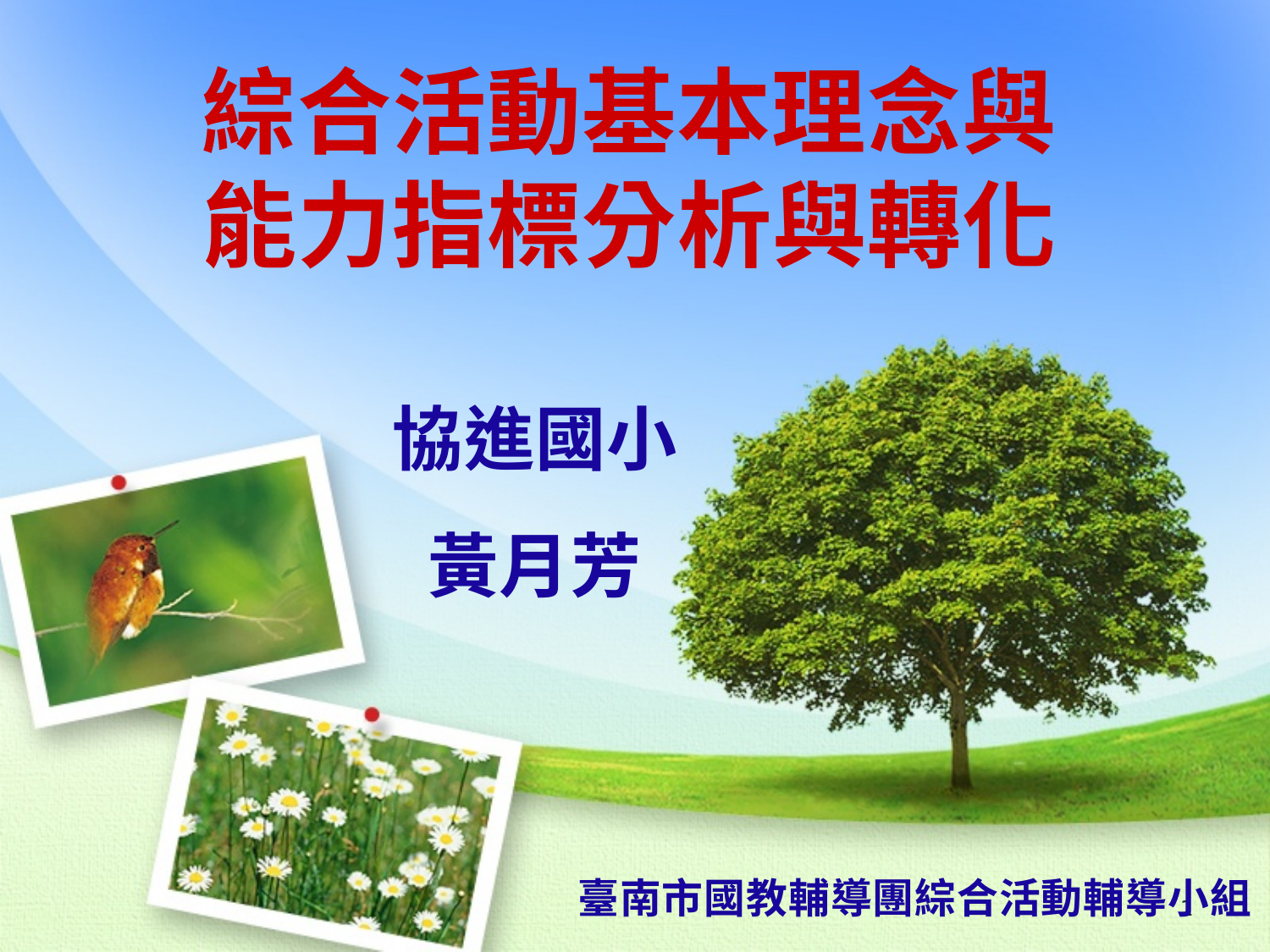

# 綜合活動基本理念與 能力指標分析與轉化
協進國小
黃月芳
臺南市國教輔導團綜合活動輔導小組
1